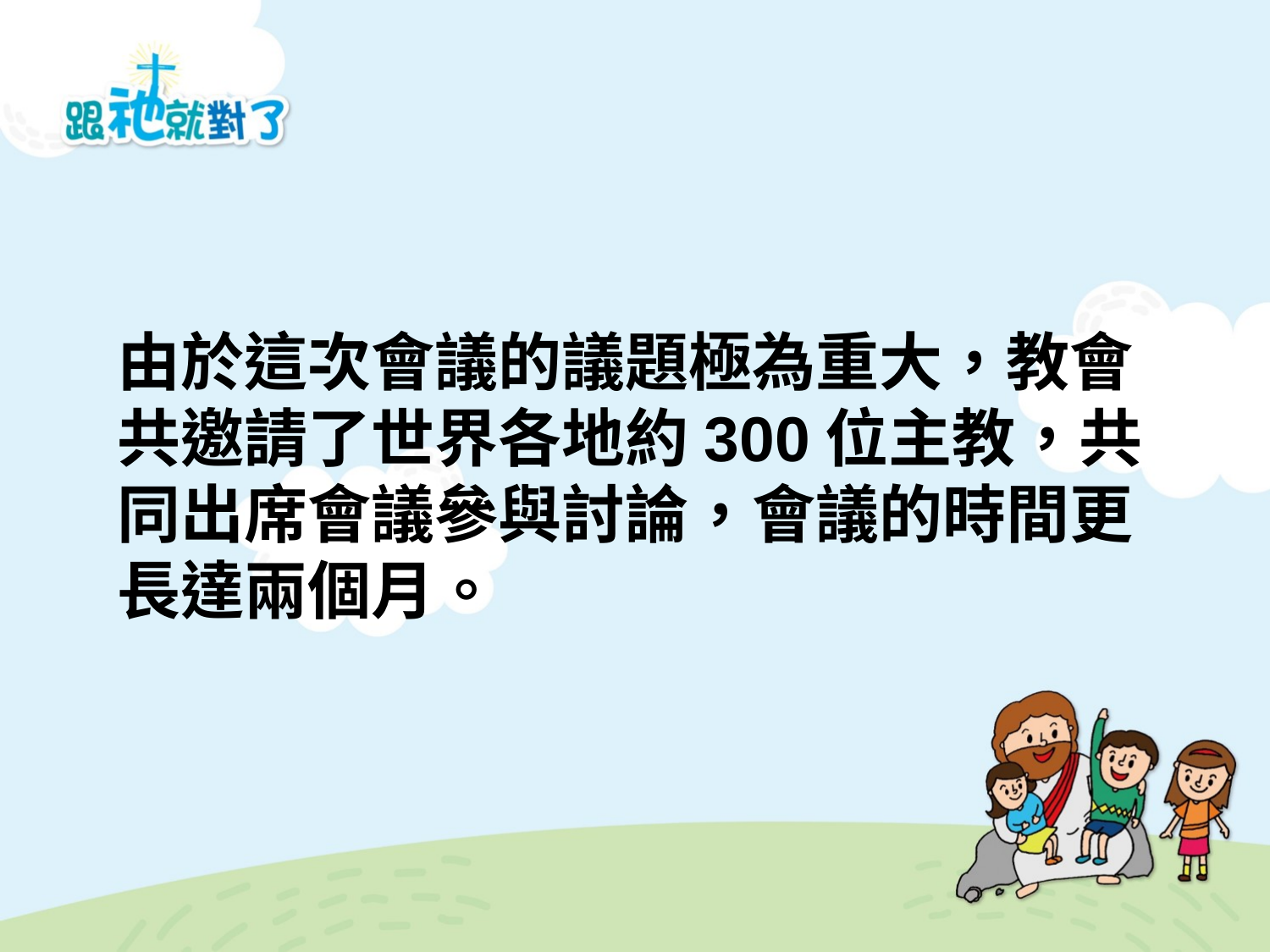

由於這次會議的議題極為重大，教會共邀請了世界各地約300位主教，共同出席會議參與討論，會議的時間更長達兩個月。